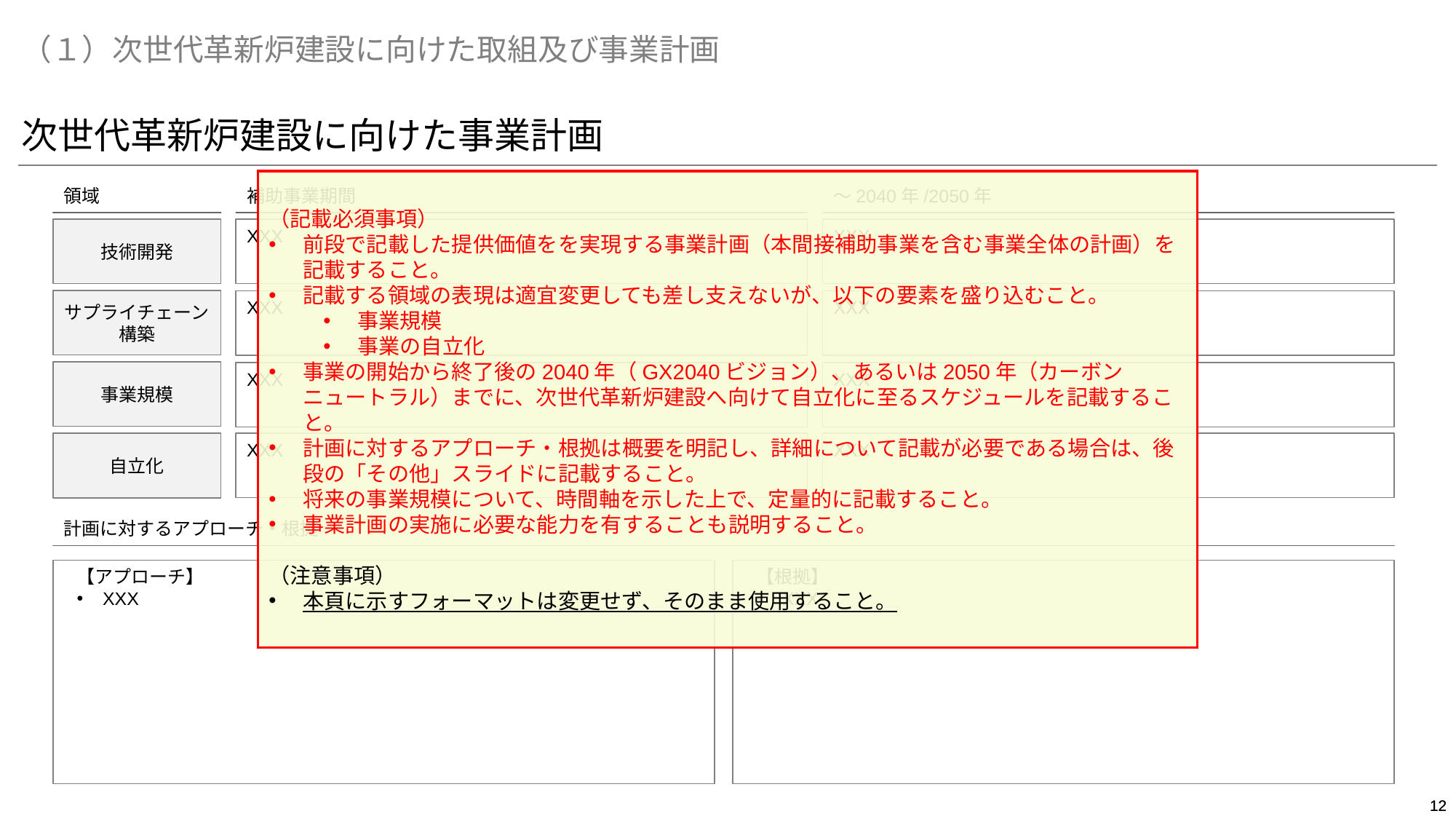

（１）次世代革新炉建設に向けた取組及び事業計画
次世代革新炉建設に向けた事業計画
（記載必須事項）
前段で記載した提供価値をを実現する事業計画（本間接補助事業を含む事業全体の計画）を記載すること。
記載する領域の表現は適宜変更しても差し支えないが、以下の要素を盛り込むこと。
事業規模
事業の自立化
事業の開始から終了後の2040年（GX2040ビジョン）、あるいは2050年（カーボンニュートラル）までに、次世代革新炉建設へ向けて自立化に至るスケジュールを記載すること。
計画に対するアプローチ・根拠は概要を明記し、詳細について記載が必要である場合は、後段の「その他」スライドに記載すること。
将来の事業規模について、時間軸を示した上で、定量的に記載すること。
事業計画の実施に必要な能力を有することも説明すること。

（注意事項）
本頁に示すフォーマットは変更せず、そのまま使用すること。
領域
補助事業期間
～2040年/2050年
技術開発
XXX
XXX
サプライチェーン構築
XXX
XXX
事業規模
XXX
XXX
XXX
XXX
自立化
計画に対するアプローチ・根拠
【根拠】
XXX
【アプローチ】
XXX